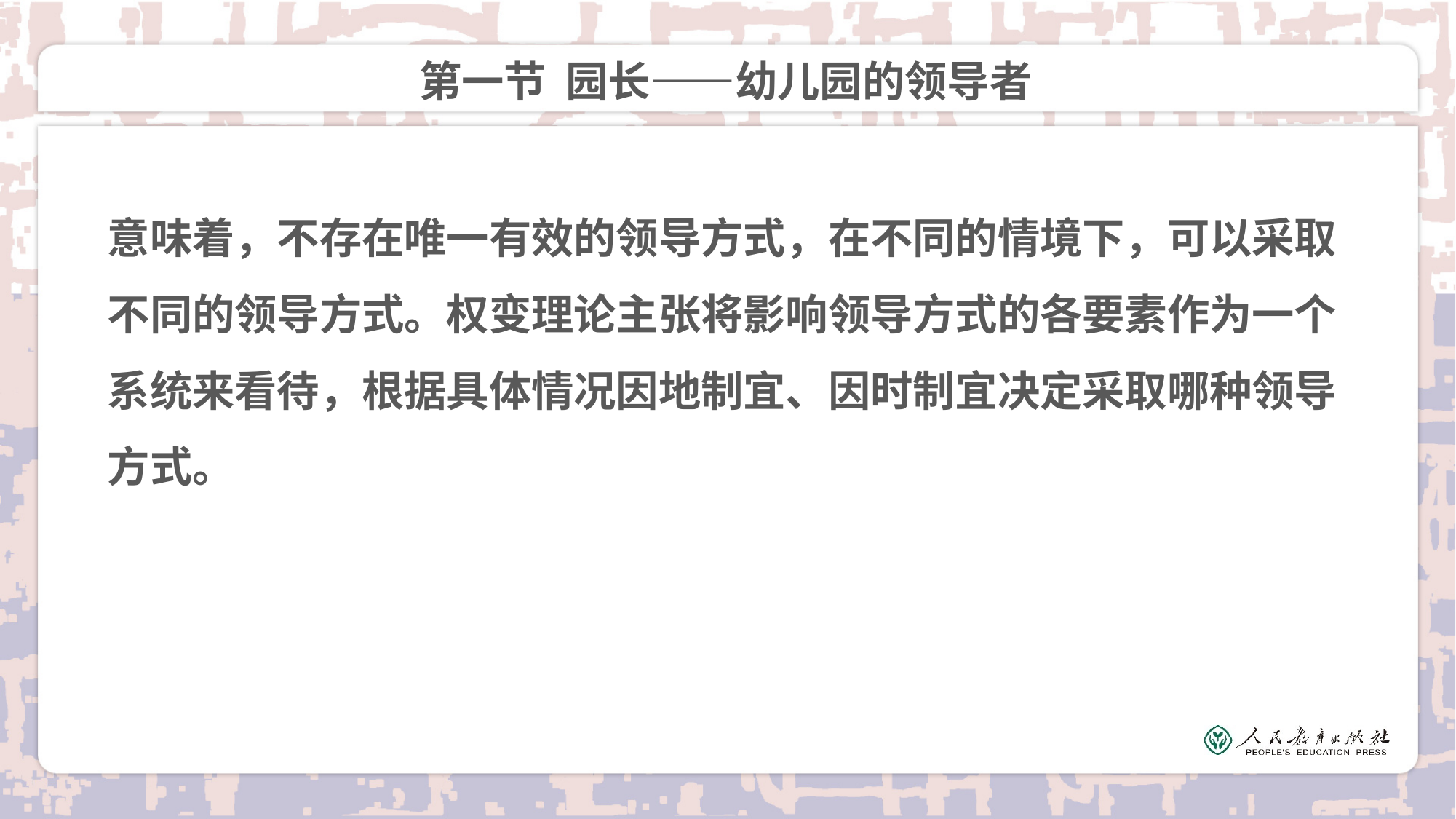

# 第一节  园长——幼儿园的领导者
意味着，不存在唯一有效的领导方式，在不同的情境下，可以采取不同的领导方式。权变理论主张将影响领导方式的各要素作为一个系统来看待，根据具体情况因地制宜、因时制宜决定采取哪种领导方式。